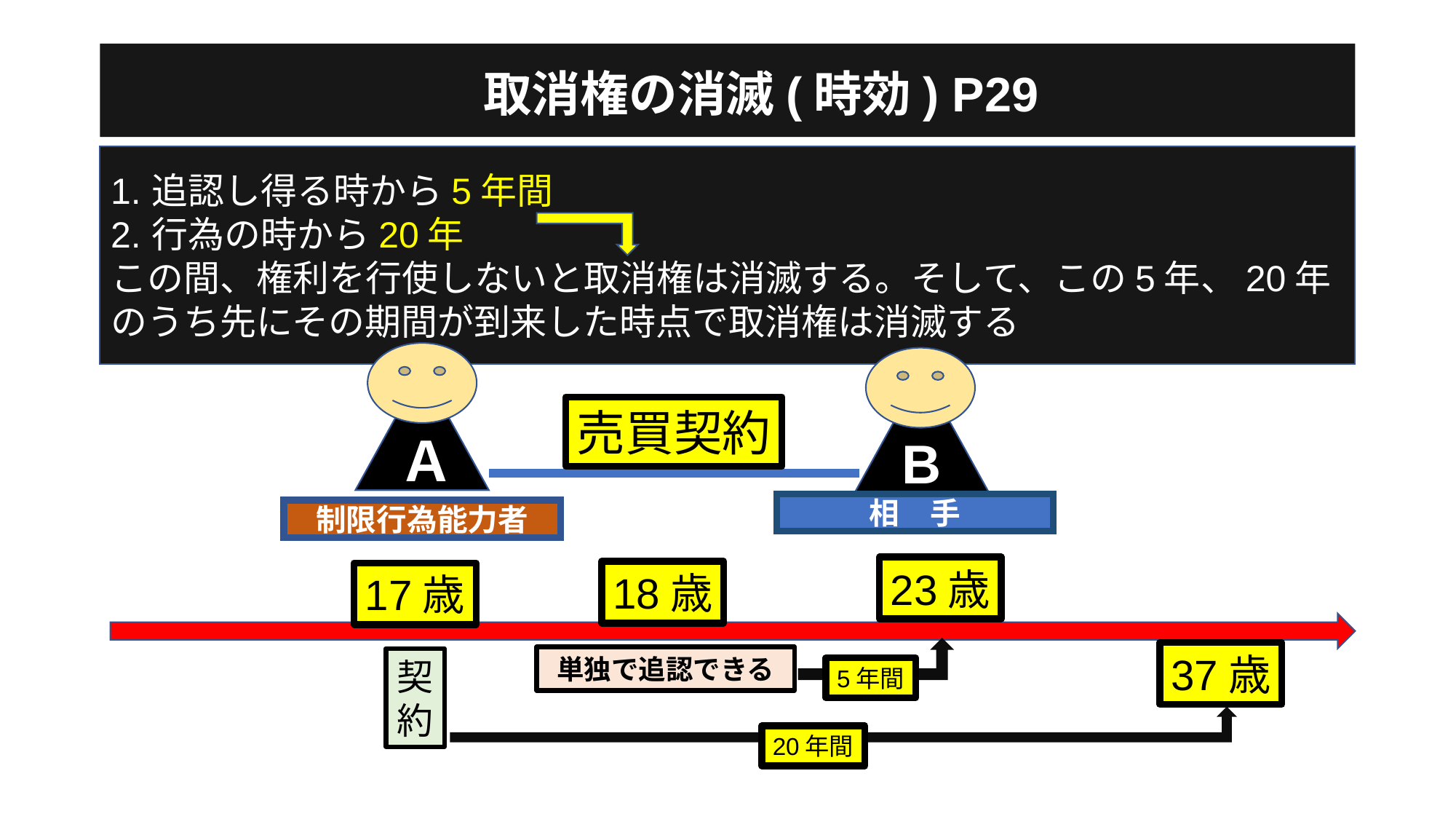

# 取消権の消滅(時効) P29
追認し得る時から5年間
行為の時から20年
この間、権利を行使しないと取消権は消滅する。そして、この5年、20年のうち先にその期間が到来した時点で取消権は消滅する

Ａ
B
売買契約
相　手
制限行為能力者
23歳
18歳
17歳

37歳
単独で追認できる
契
約
5年間

20年間